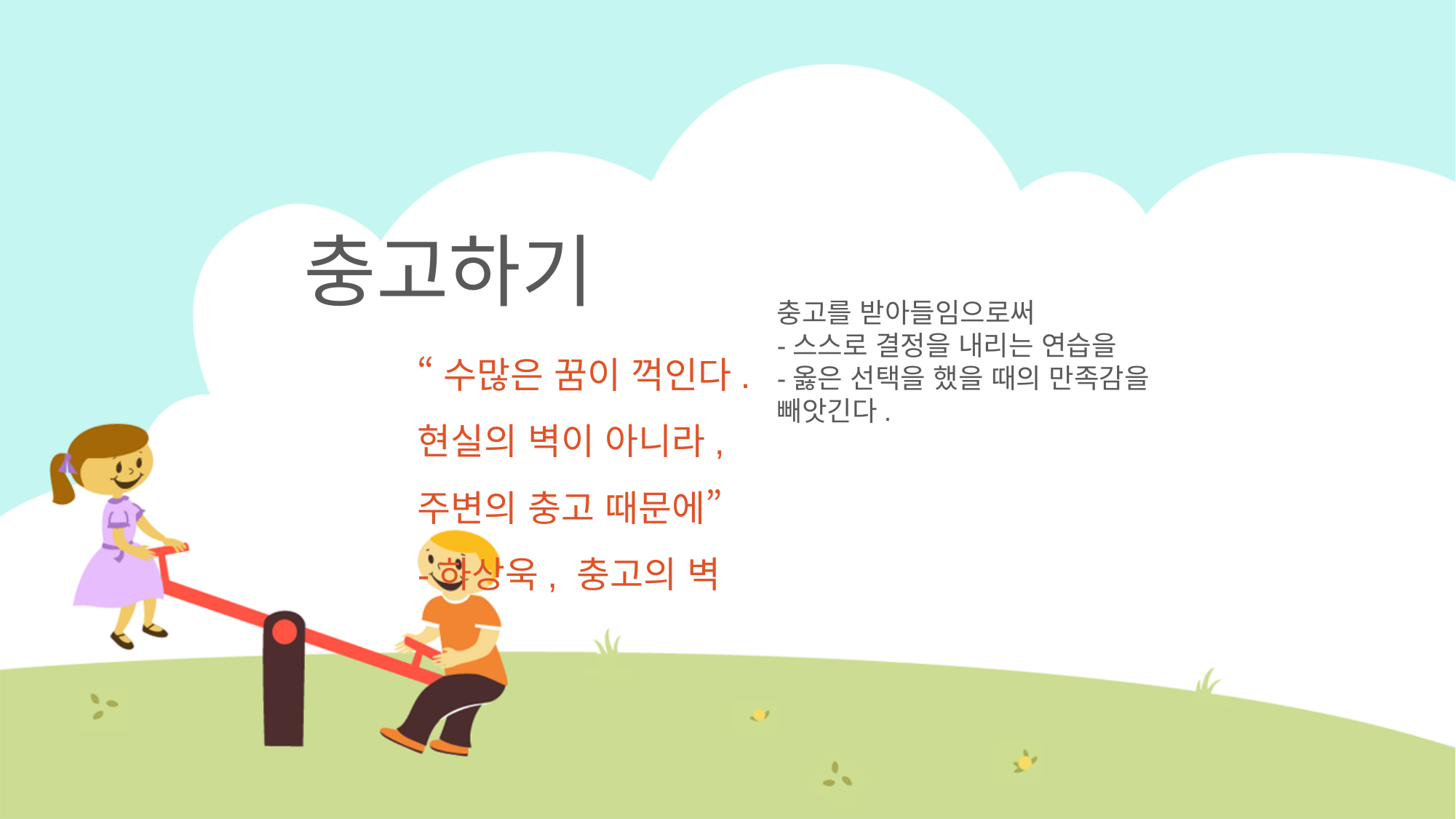

# 충고하기
충고를 받아들임으로써
-스스로 결정을 내리는 연습을
-옳은 선택을 했을 때의 만족감을 빼앗긴다.
“수많은 꿈이 꺽인다.
현실의 벽이 아니라,
주변의 충고 때문에”
-하상욱, 충고의 벽